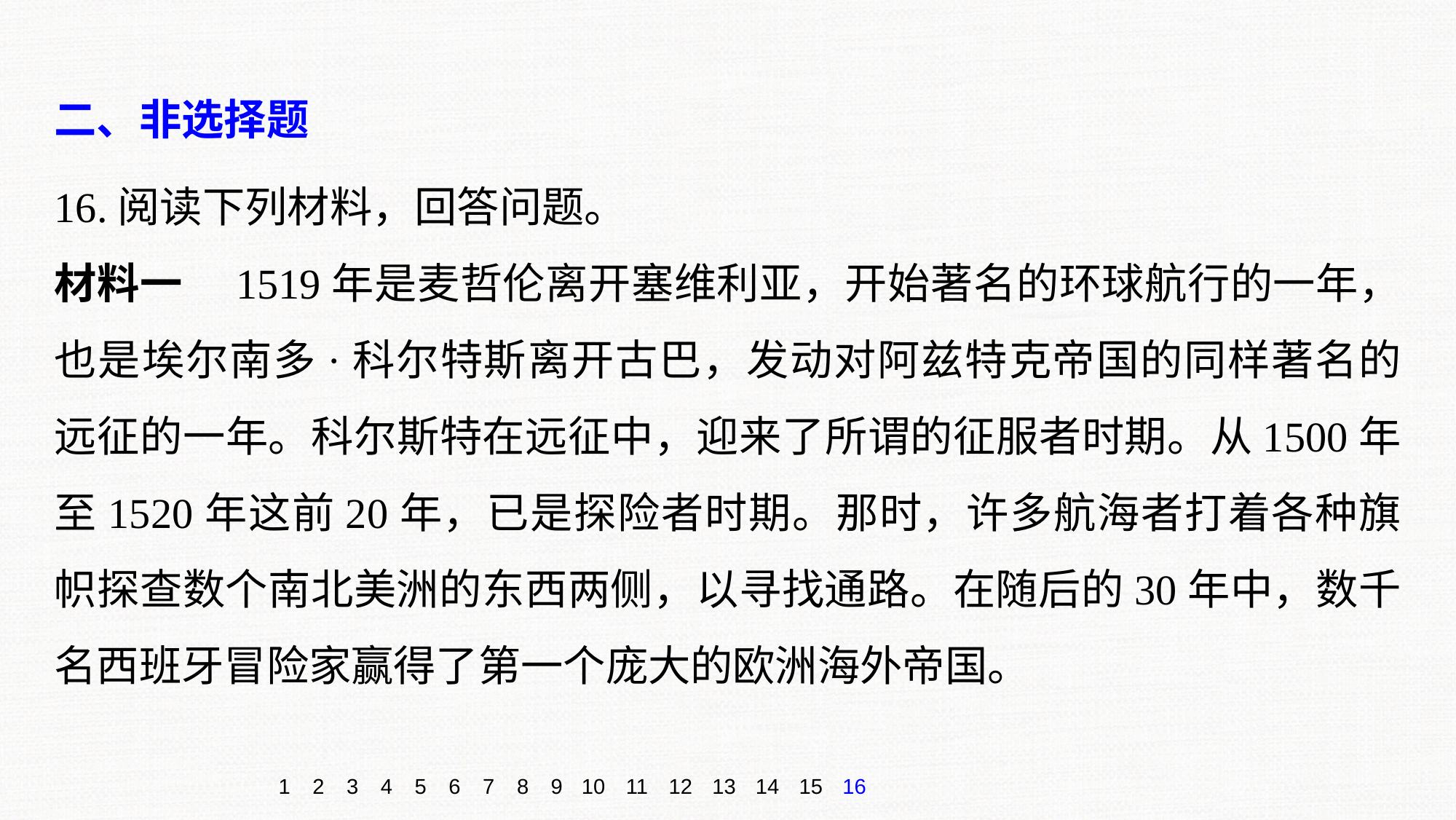

二、非选择题
16.阅读下列材料，回答问题。
材料一　1519年是麦哲伦离开塞维利亚，开始著名的环球航行的一年，也是埃尔南多·科尔特斯离开古巴，发动对阿兹特克帝国的同样著名的远征的一年。科尔斯特在远征中，迎来了所谓的征服者时期。从1500年至1520年这前20年，已是探险者时期。那时，许多航海者打着各种旗帜探查数个南北美洲的东西两侧，以寻找通路。在随后的30年中，数千名西班牙冒险家赢得了第一个庞大的欧洲海外帝国。
1
2
3
4
5
6
7
8
9
10
11
12
13
14
15
16